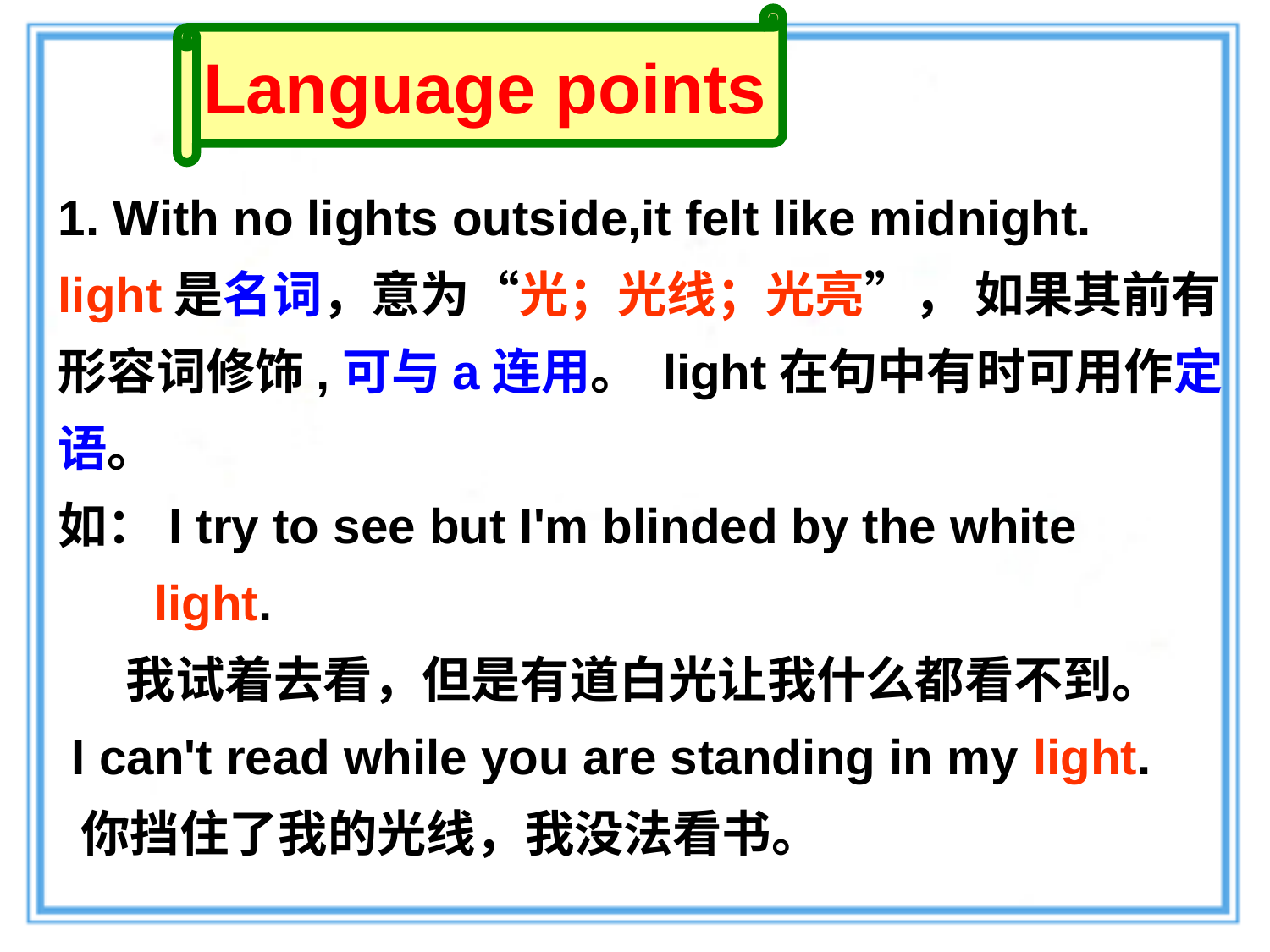

Language points
1. With no lights outside,it felt like midnight.
light是名词，意为“光；光线；光亮”， 如果其前有形容词修饰,可与a连用。 light在句中有时可用作定语。
如：I try to see but I'm blinded by the white
       light.
     我试着去看，但是有道白光让我什么都看不到。
 I can't read while you are standing in my light.
 你挡住了我的光线，我没法看书。